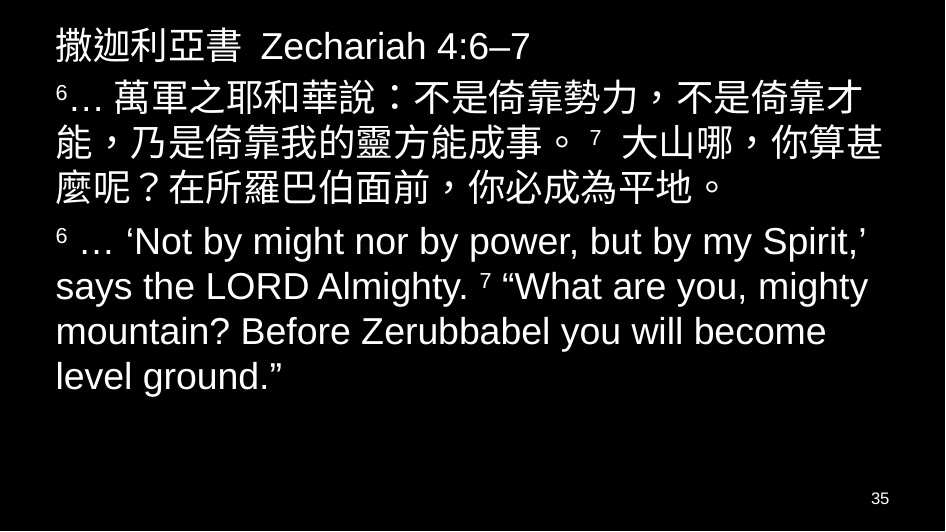

撒迦利亞書 Zechariah 4:6–7
6…萬軍之耶和華說：不是倚靠勢力，不是倚靠才能，乃是倚靠我的靈方能成事。7 大山哪，你算甚麼呢？在所羅巴伯面前，你必成為平地。
6 … ‘Not by might nor by power, but by my Spirit,’ says the Lord Almighty. 7 “What are you, mighty mountain? Before Zerubbabel you will become level ground.”

35